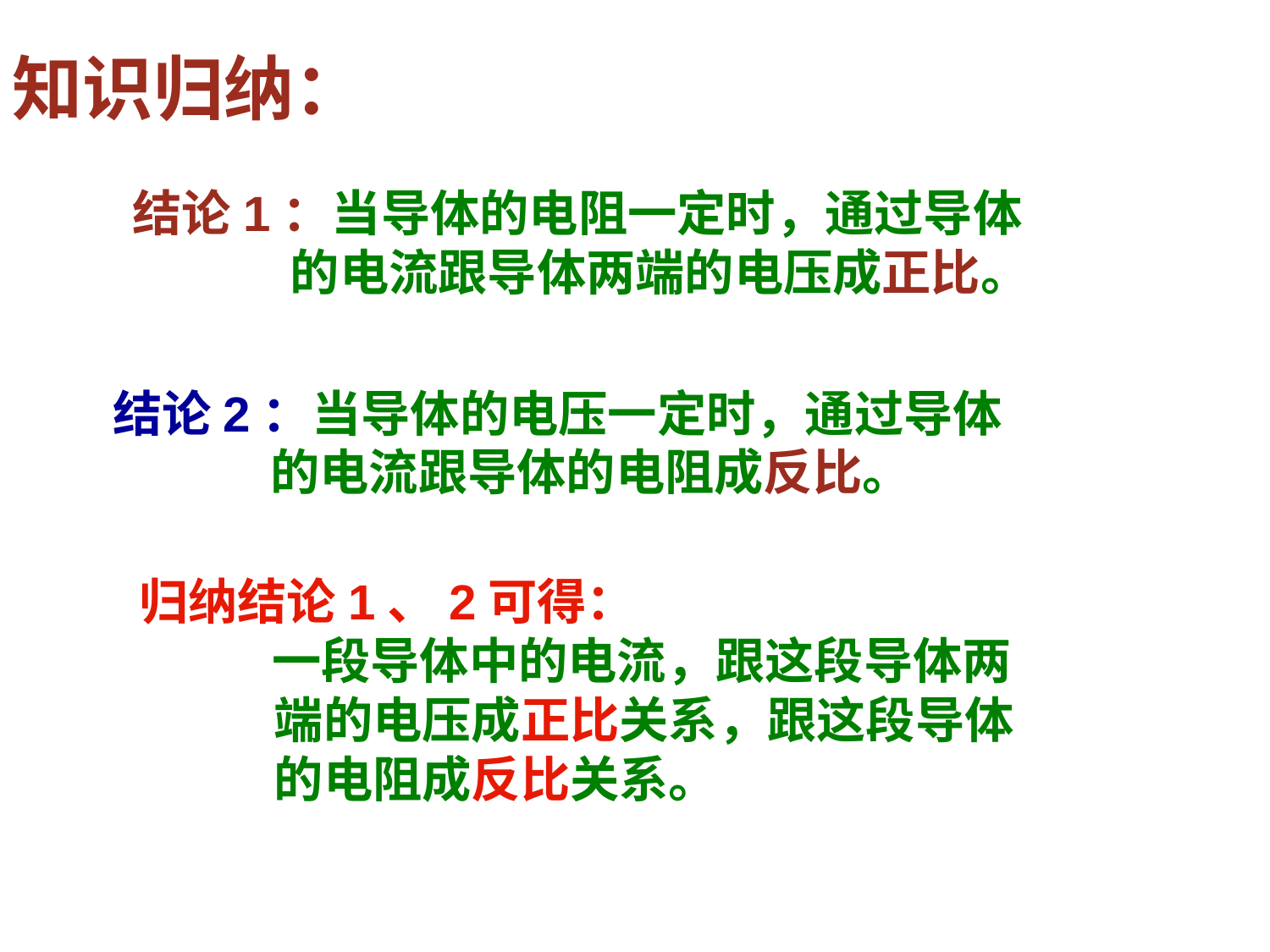

知识归纳：
结论1：当导体的电阻一定时，通过导体
             的电流跟导体两端的电压成正比。

结论2：当导体的电压一定时，通过导体
             的电流跟导体的电阻成反比。
归纳结论1、2可得：
           一段导体中的电流，跟这段导体两
           端的电压成正比关系，跟这段导体
           的电阻成反比关系。